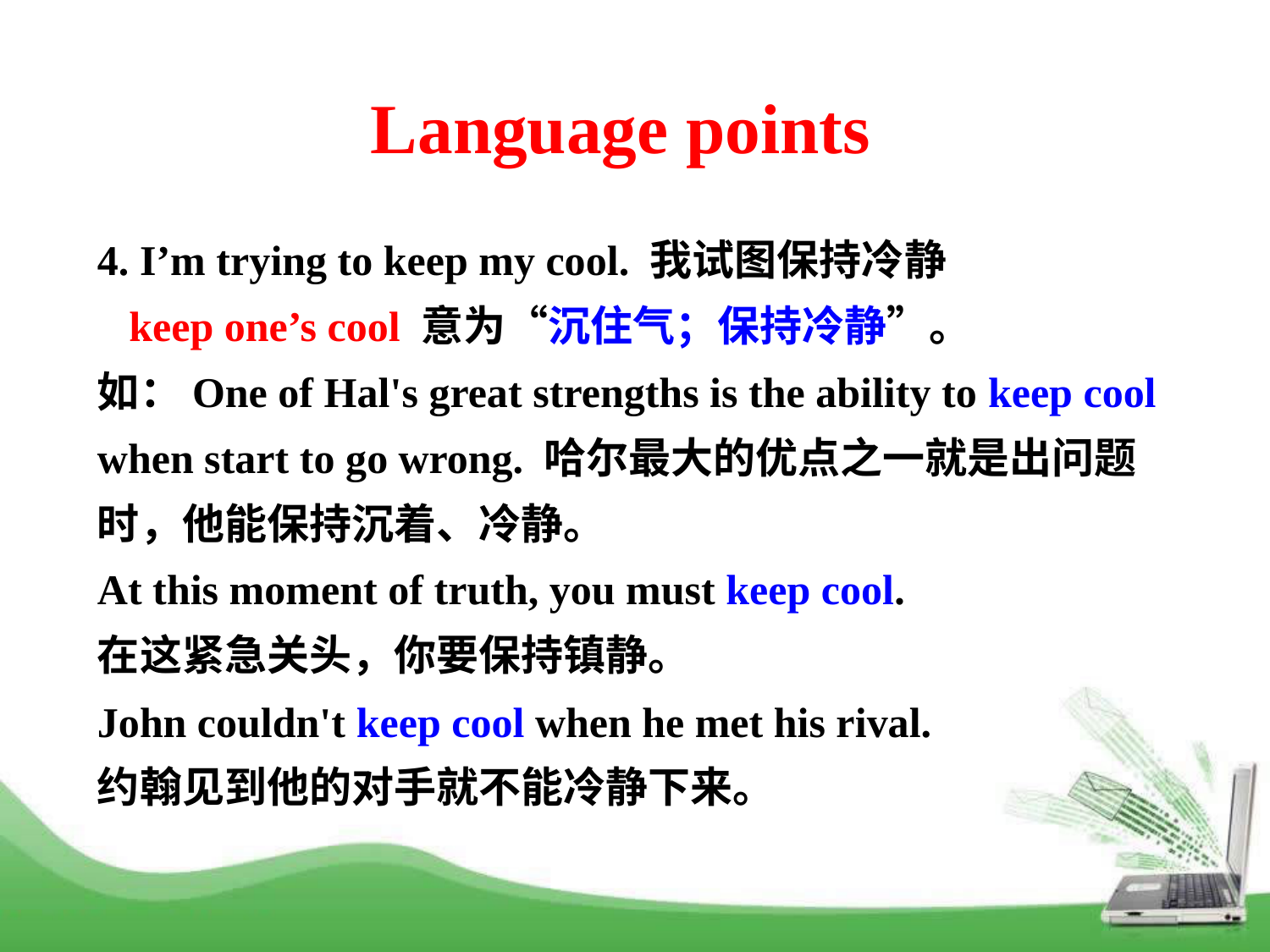

Language points
4. I’m trying to keep my cool. 我试图保持冷静
   keep one’s cool 意为“沉住气；保持冷静”。
如：One of Hal's great strengths is the ability to keep cool when start to go wrong. 哈尔最大的优点之一就是出问题时，他能保持沉着、冷静。
At this moment of truth, you must keep cool.
在这紧急关头，你要保持镇静。
John couldn't keep cool when he met his rival.
约翰见到他的对手就不能冷静下来。